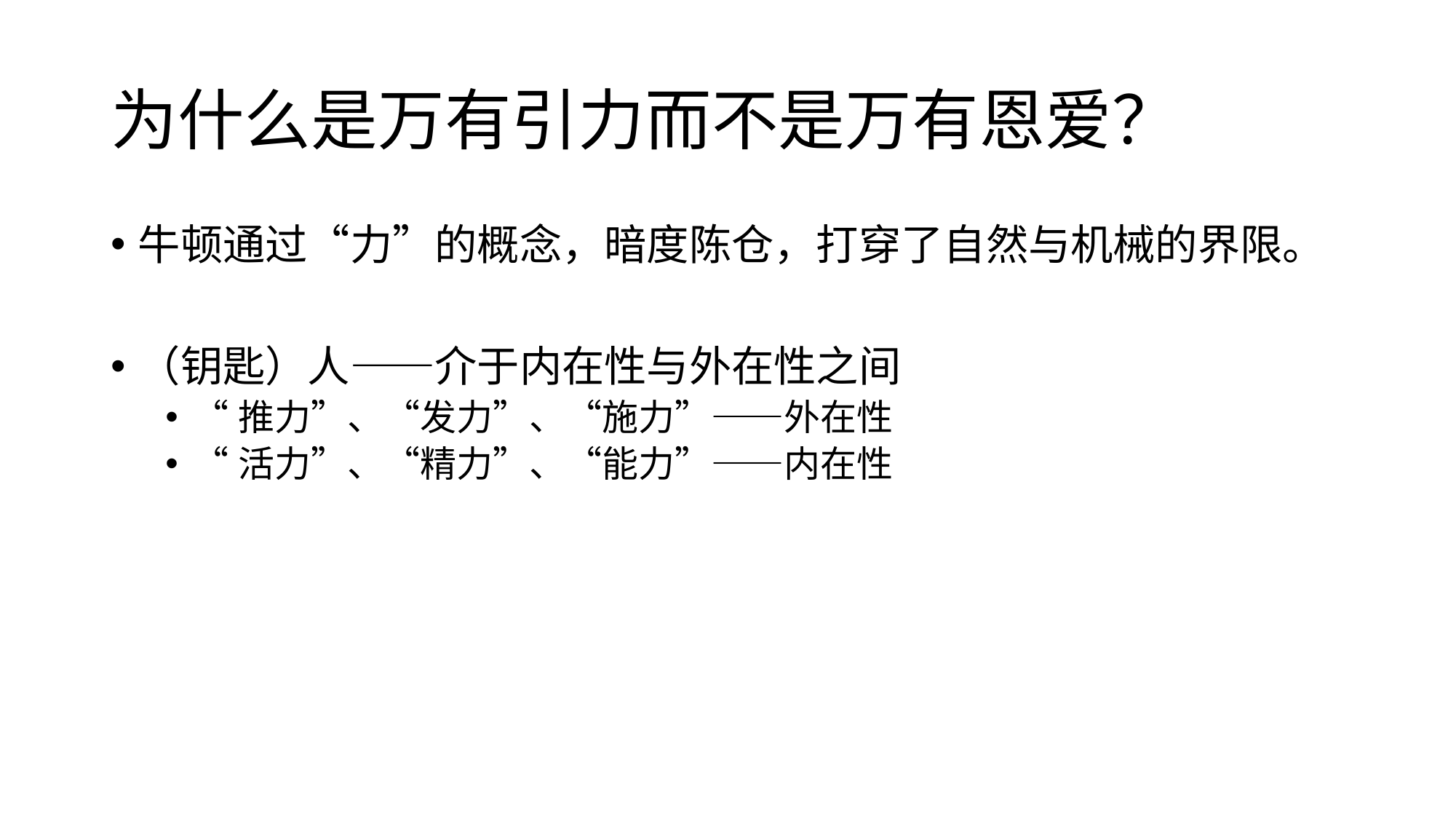

# 为什么是万有引力而不是万有恩爱？
牛顿通过“力”的概念，暗度陈仓，打穿了自然与机械的界限。

（钥匙）人——介于内在性与外在性之间
“推力”、“发力”、“施力”——外在性
“活力”、“精力”、“能力”——内在性